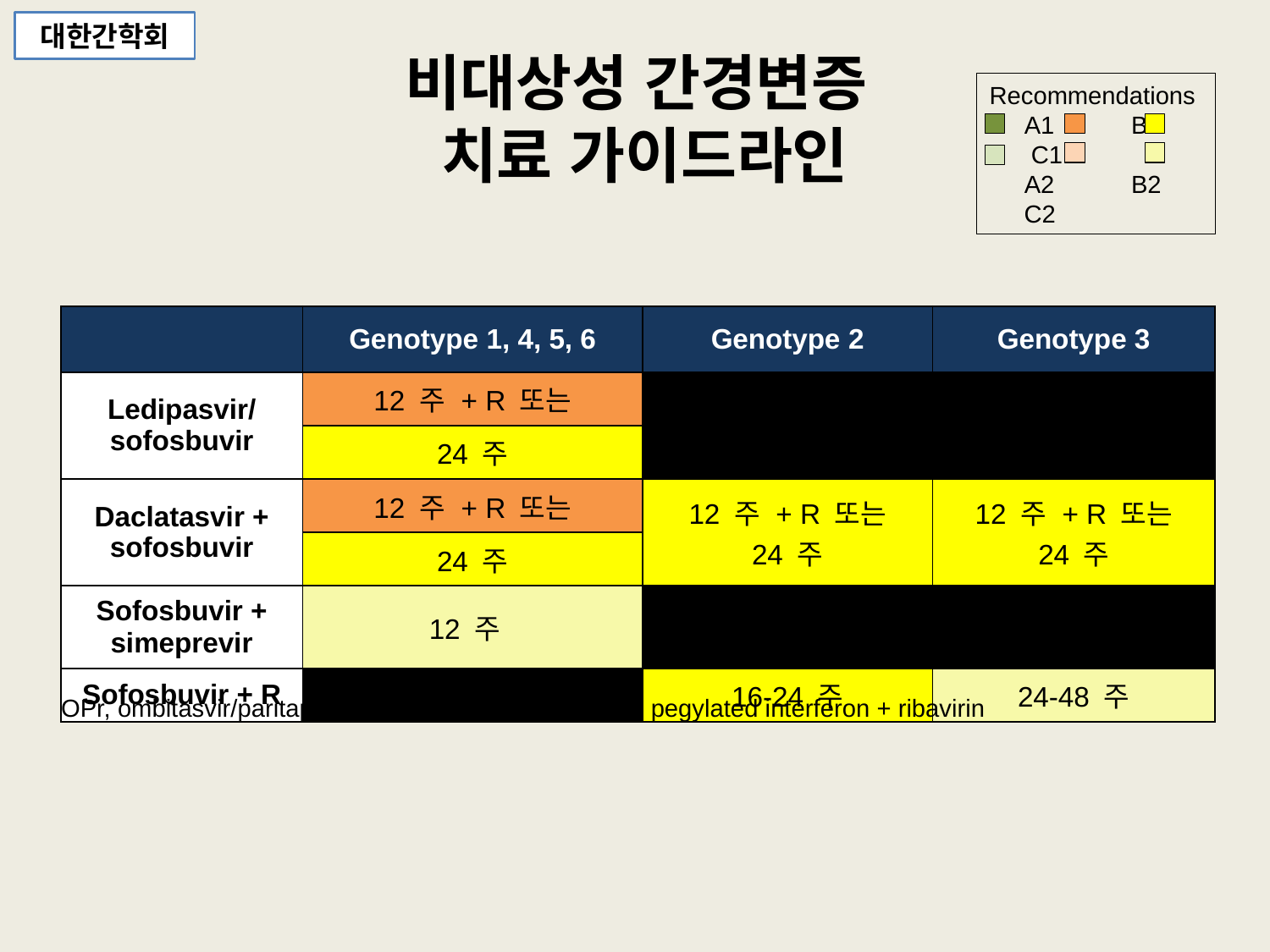

대한간학회
# 비대상성 간경변증 치료 가이드라인
Recommendations
     A1           B1            C1
     A2           B2           C2

|  | Genotype 1, 4, 5, 6 | Genotype 2 | Genotype 3 |
| --- | --- | --- | --- |
| Ledipasvir/ sofosbuvir | 12 주 + R 또는 |  |  |
|  | 24 주 |  |  |
| Daclatasvir + sofosbuvir | 12 주 + R 또는 | 12 주 + R 또는 24 주 | 12 주 + R 또는 24 주 |
|  | 24 주 |  |  |
| Sofosbuvir + simeprevir | 12 주 |  |  |
| Sofosbuvir + R |  | 16-24 주 | 24-48 주 |
OPr, ombitasvir/paritaprevir/ritonavir; R, ribavirin; PR, pegylated interferon + ribavirin